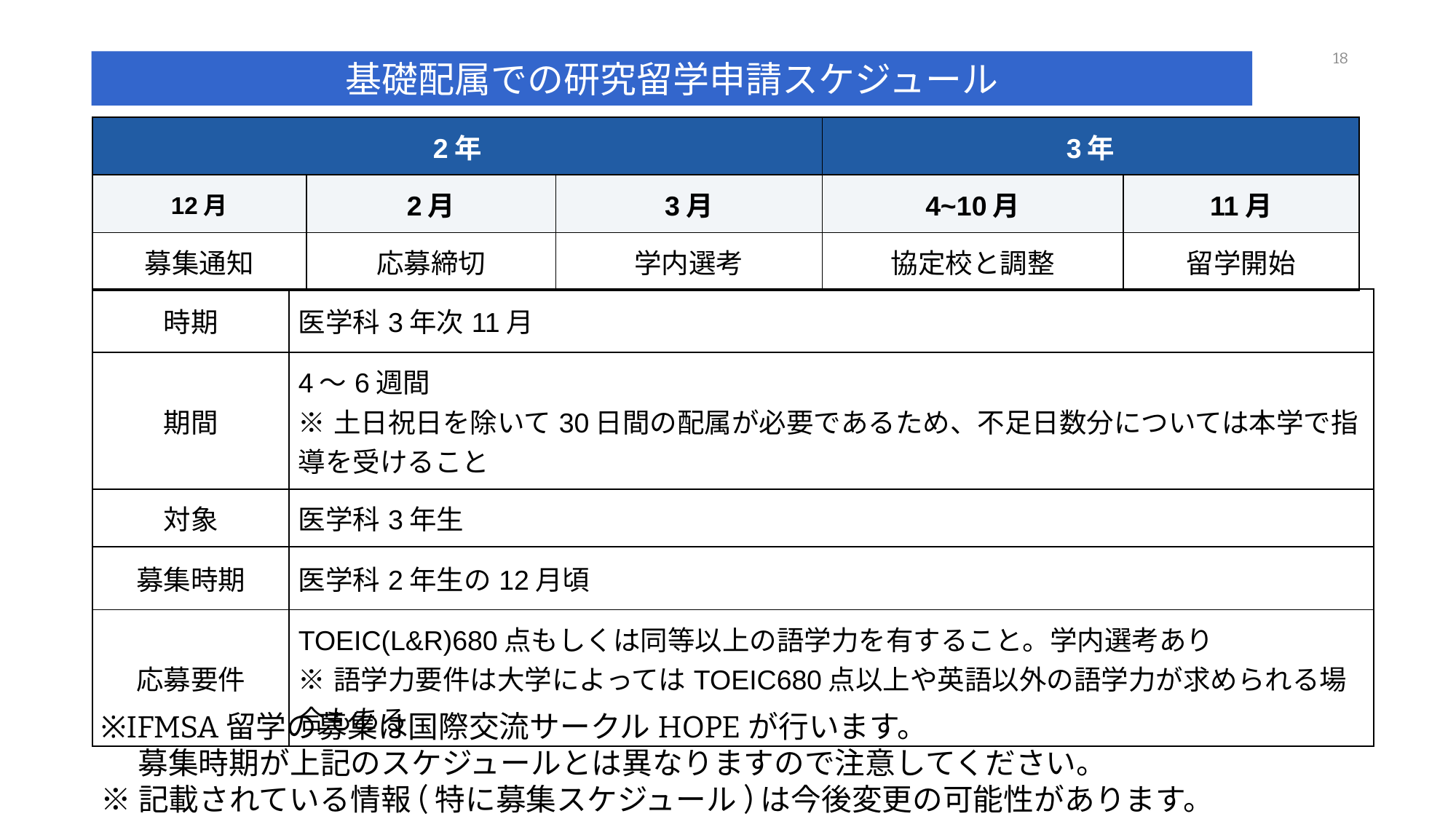

18
基礎配属での研究留学申請スケジュール
| 2年 |  |  | 3年 |  |
| --- | --- | --- | --- | --- |
| 12月 | 2月 | 3月 | 4~10月 | 11月 |
| 募集通知 | 応募締切 | 学内選考 | 協定校と調整 | 留学開始 |
| 時期 | 医学科3年次11月 |
| --- | --- |
| 期間 | 4～6週間 ※土日祝日を除いて30日間の配属が必要であるため、不足日数分については本学で指導を受けること |
| 対象 | 医学科3年生 |
| 募集時期 | 医学科2年生の12月頃 |
| 応募要件 | TOEIC(L&R)680点もしくは同等以上の語学力を有すること。学内選考あり ※語学力要件は大学によってはTOEIC680点以上や英語以外の語学力が求められる場合もある |
※IFMSA留学の募集は国際交流サークルHOPEが行います。
　 募集時期が上記のスケジュールとは異なりますので注意してください。
※記載されている情報(特に募集スケジュール)は今後変更の可能性があります。